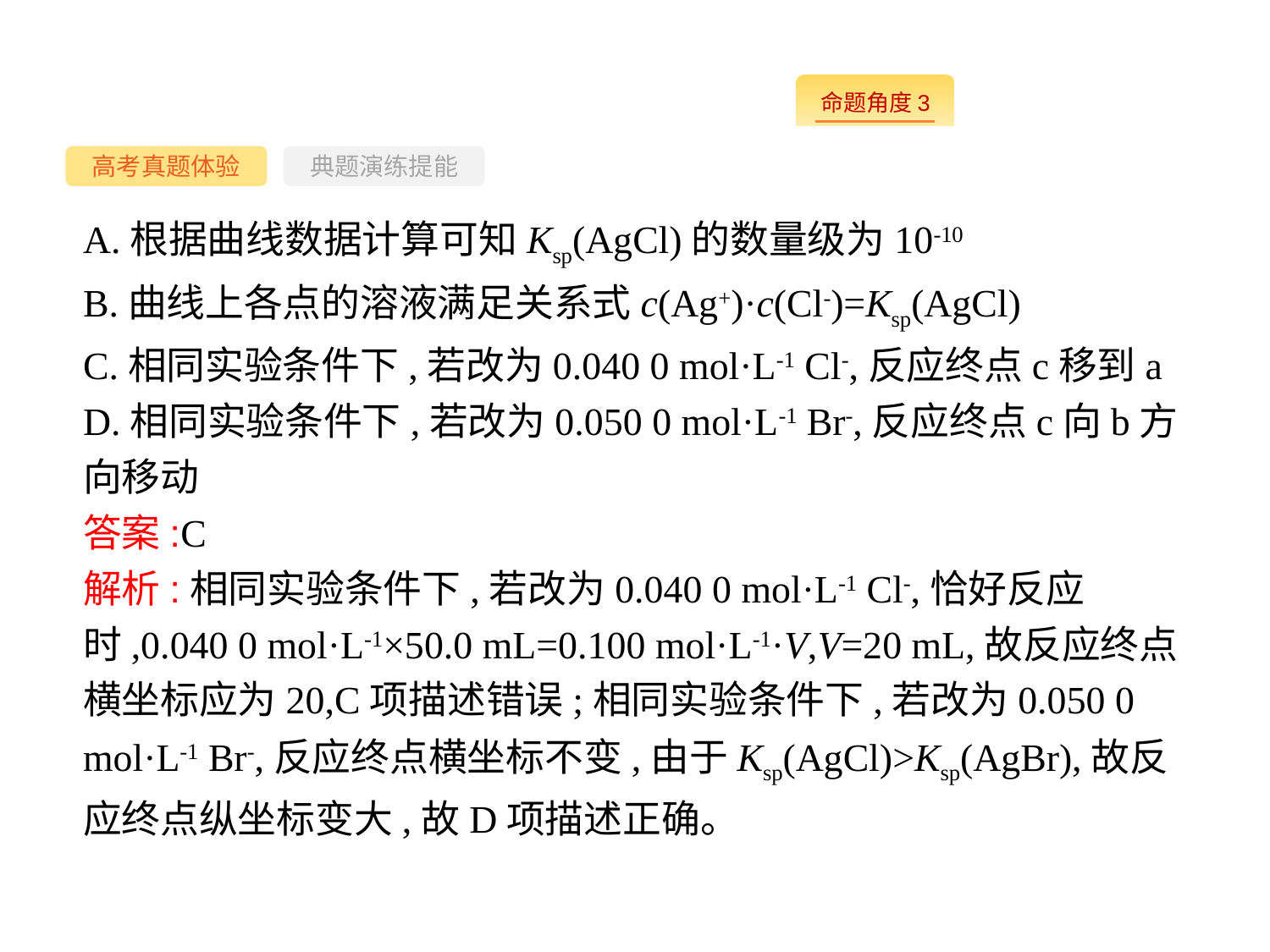

-61-
高考真题体验
典题演练提能
A.根据曲线数据计算可知Ksp(AgCl)的数量级为10-10
B.曲线上各点的溶液满足关系式c(Ag+)·c(Cl-)=Ksp(AgCl)
C.相同实验条件下,若改为0.040 0 mol·L-1 Cl-,反应终点c移到a
D.相同实验条件下,若改为0.050 0 mol·L-1 Br-,反应终点c向b方向移动
答案:C
解析:相同实验条件下,若改为0.040 0 mol·L-1 Cl-,恰好反应时,0.040 0 mol·L-1×50.0 mL=0.100 mol·L-1·V,V=20 mL,故反应终点横坐标应为20,C项描述错误;相同实验条件下,若改为0.050 0 mol·L-1 Br-,反应终点横坐标不变,由于Ksp(AgCl)>Ksp(AgBr),故反应终点纵坐标变大,故D项描述正确。